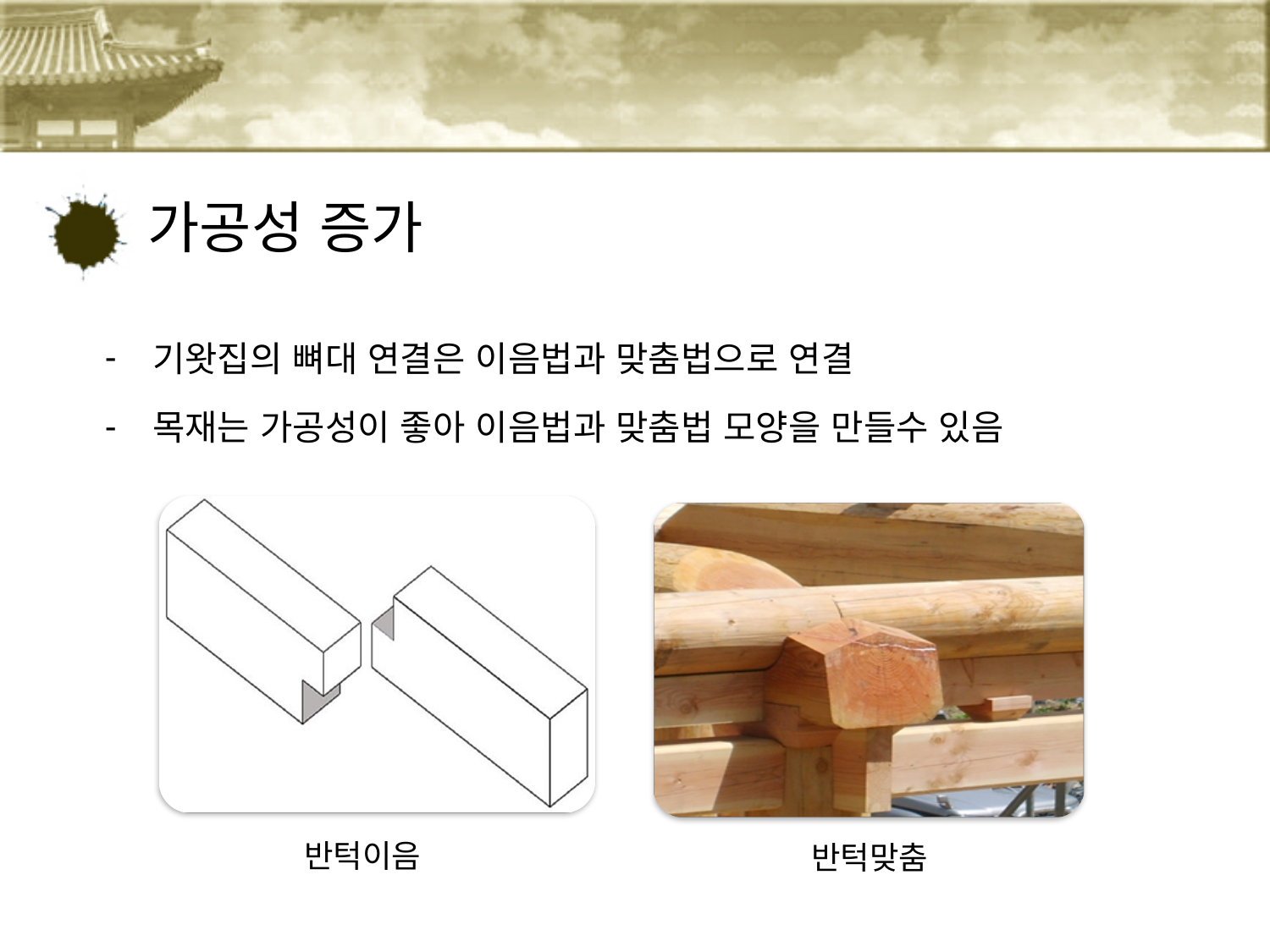

# 가공성 증가

기왓집의 뼈대 연결은 이음법과 맞춤법으로 연결

목재는 가공성이 좋아 이음법과 맞춤법 모양을 만들수 있음

반턱이음
반턱맞춤